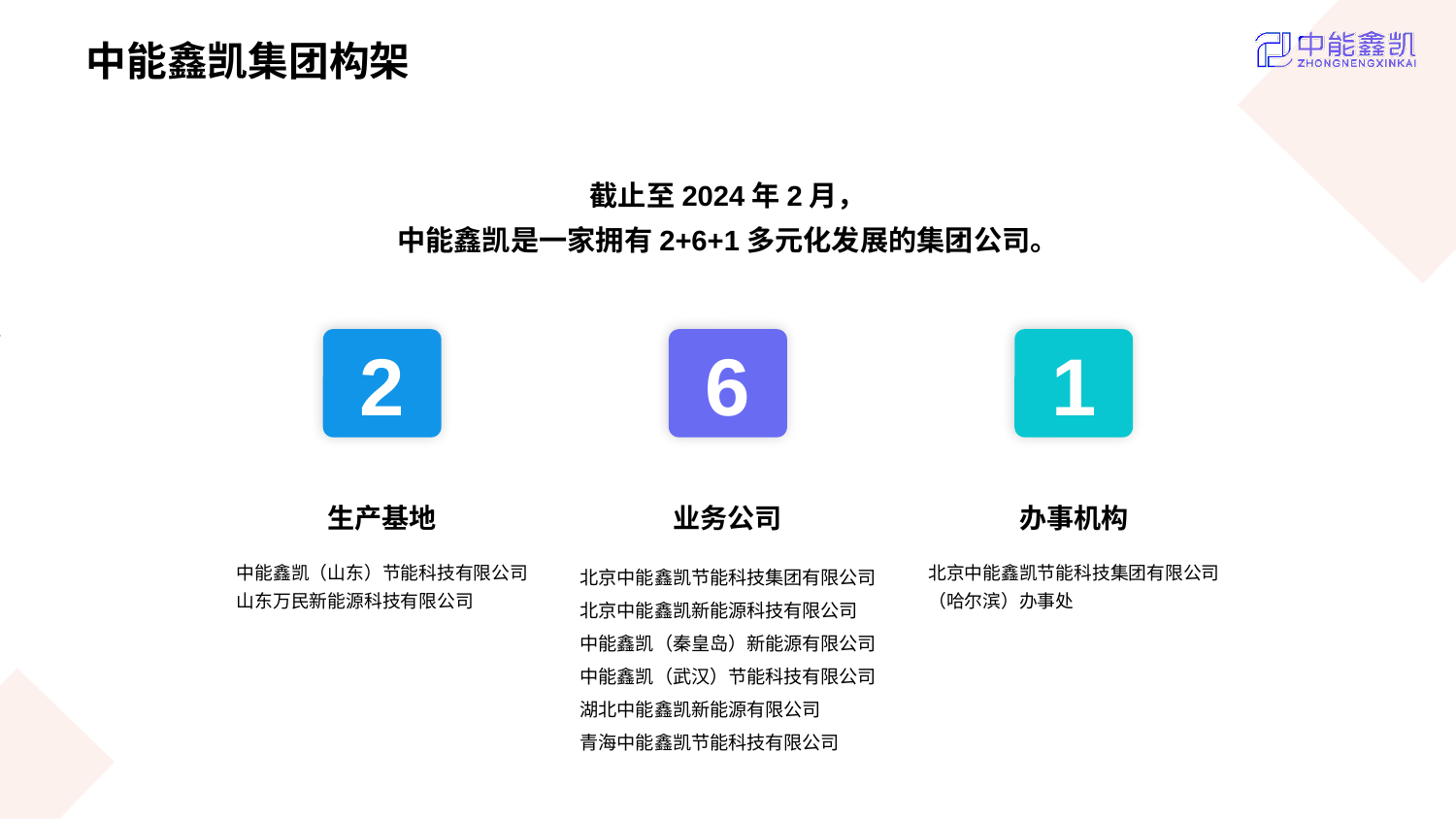

# 中能鑫凯集团构架
截止至2024年2月，
中能鑫凯是一家拥有2+6+1多元化发展的集团公司。
2
生产基地
中能鑫凯（山东）节能科技有限公司
山东万民新能源科技有限公司
6
业务公司
北京中能鑫凯节能科技集团有限公司
北京中能鑫凯新能源科技有限公司
中能鑫凯（秦皇岛）新能源有限公司
中能鑫凯（武汉）节能科技有限公司
湖北中能鑫凯新能源有限公司
青海中能鑫凯节能科技有限公司
1
办事机构
北京中能鑫凯节能科技集团有限公司（哈尔滨）办事处